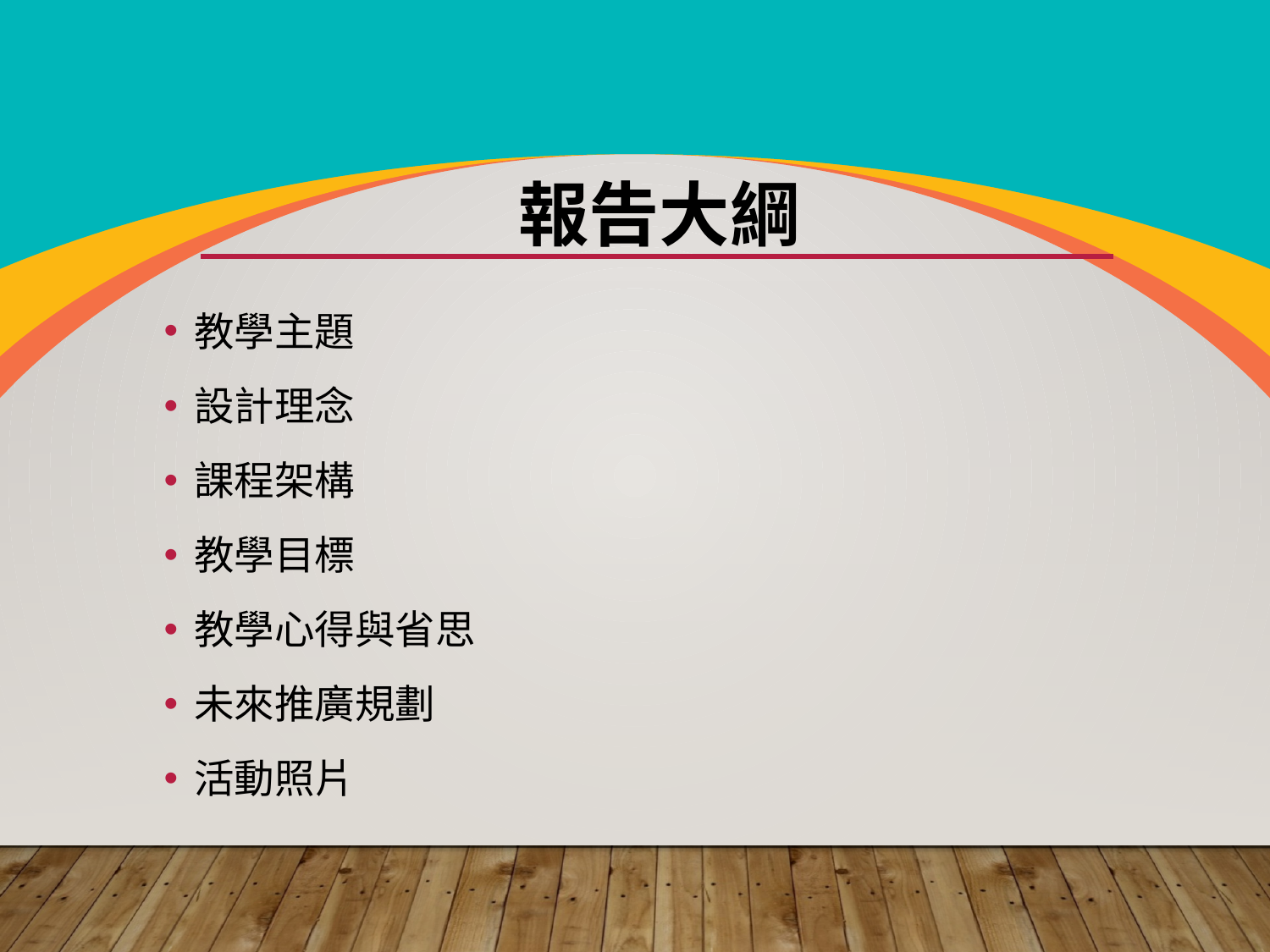

# 報告大綱
教學主題
設計理念
課程架構
教學目標
教學心得與省思
未來推廣規劃
活動照片